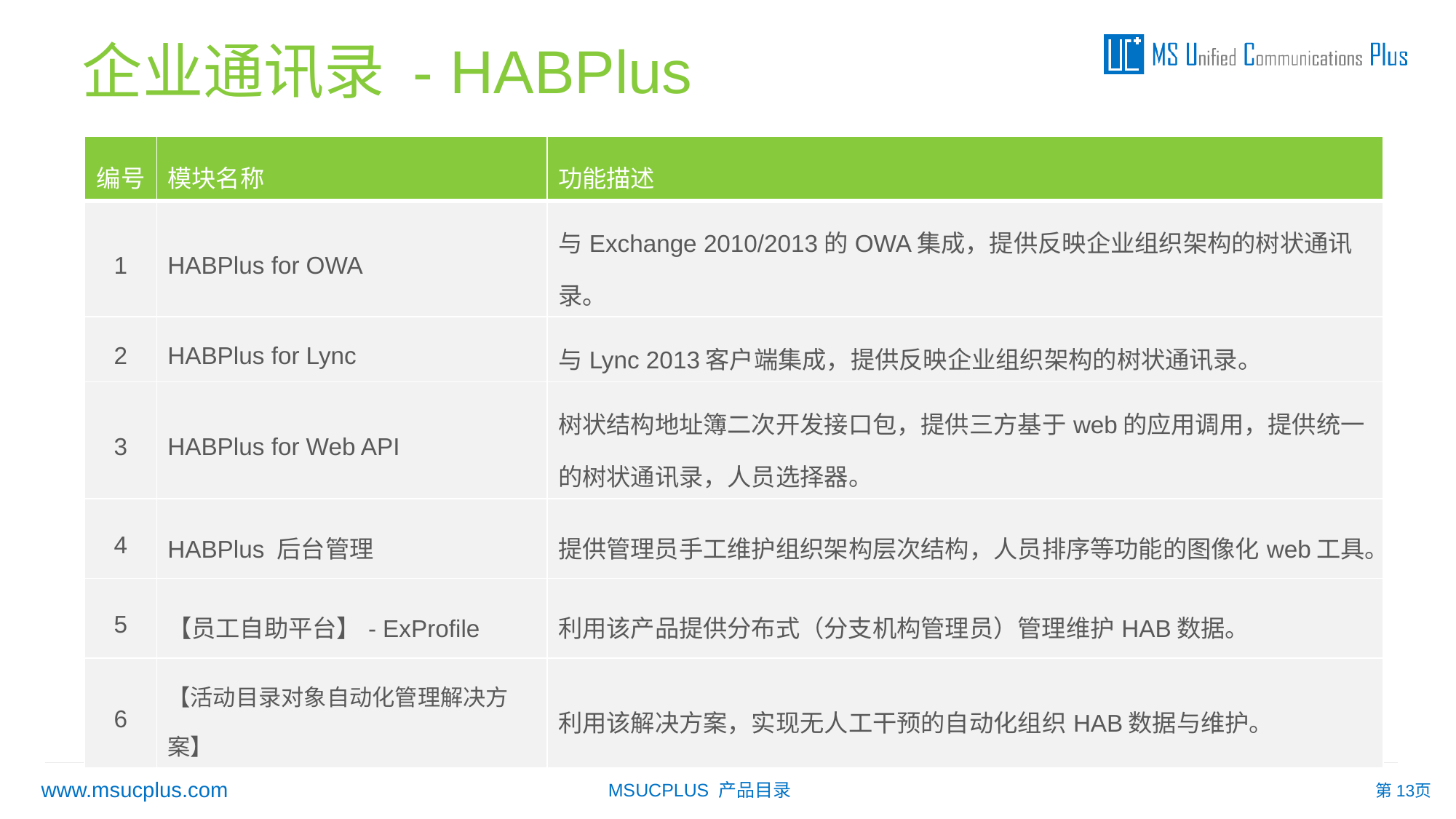

企业通讯录 - HABPlus
| 编号 | 模块名称 | 功能描述 |
| --- | --- | --- |
| 1 | HABPlus for OWA | 与Exchange 2010/2013的OWA集成，提供反映企业组织架构的树状通讯录。 |
| 2 | HABPlus for Lync | 与Lync 2013客户端集成，提供反映企业组织架构的树状通讯录。 |
| 3 | HABPlus for Web API | 树状结构地址簿二次开发接口包，提供三方基于web的应用调用，提供统一的树状通讯录，人员选择器。 |
| 4 | HABPlus 后台管理 | 提供管理员手工维护组织架构层次结构，人员排序等功能的图像化web工具。 |
| 5 | 【员工自助平台】- ExProfile | 利用该产品提供分布式（分支机构管理员）管理维护HAB数据。 |
| 6 | 【活动目录对象自动化管理解决方案】 | 利用该解决方案，实现无人工干预的自动化组织HAB数据与维护。 |